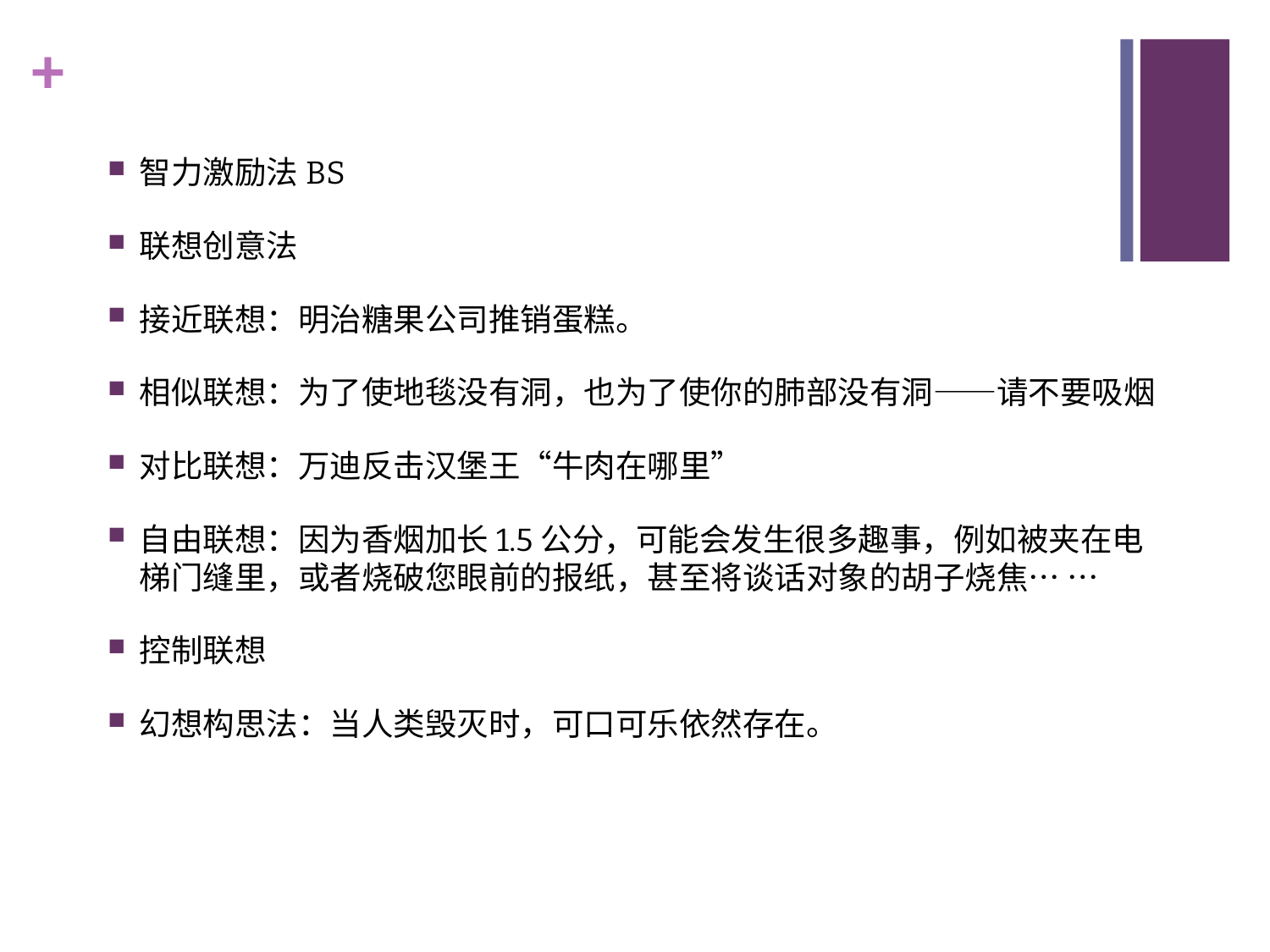

智力激励法BS
联想创意法
接近联想：明治糖果公司推销蛋糕。
相似联想：为了使地毯没有洞，也为了使你的肺部没有洞——请不要吸烟
对比联想：万迪反击汉堡王“牛肉在哪里”
自由联想：因为香烟加长1.5公分，可能会发生很多趣事，例如被夹在电梯门缝里，或者烧破您眼前的报纸，甚至将谈话对象的胡子烧焦… …
控制联想
幻想构思法：当人类毁灭时，可口可乐依然存在。